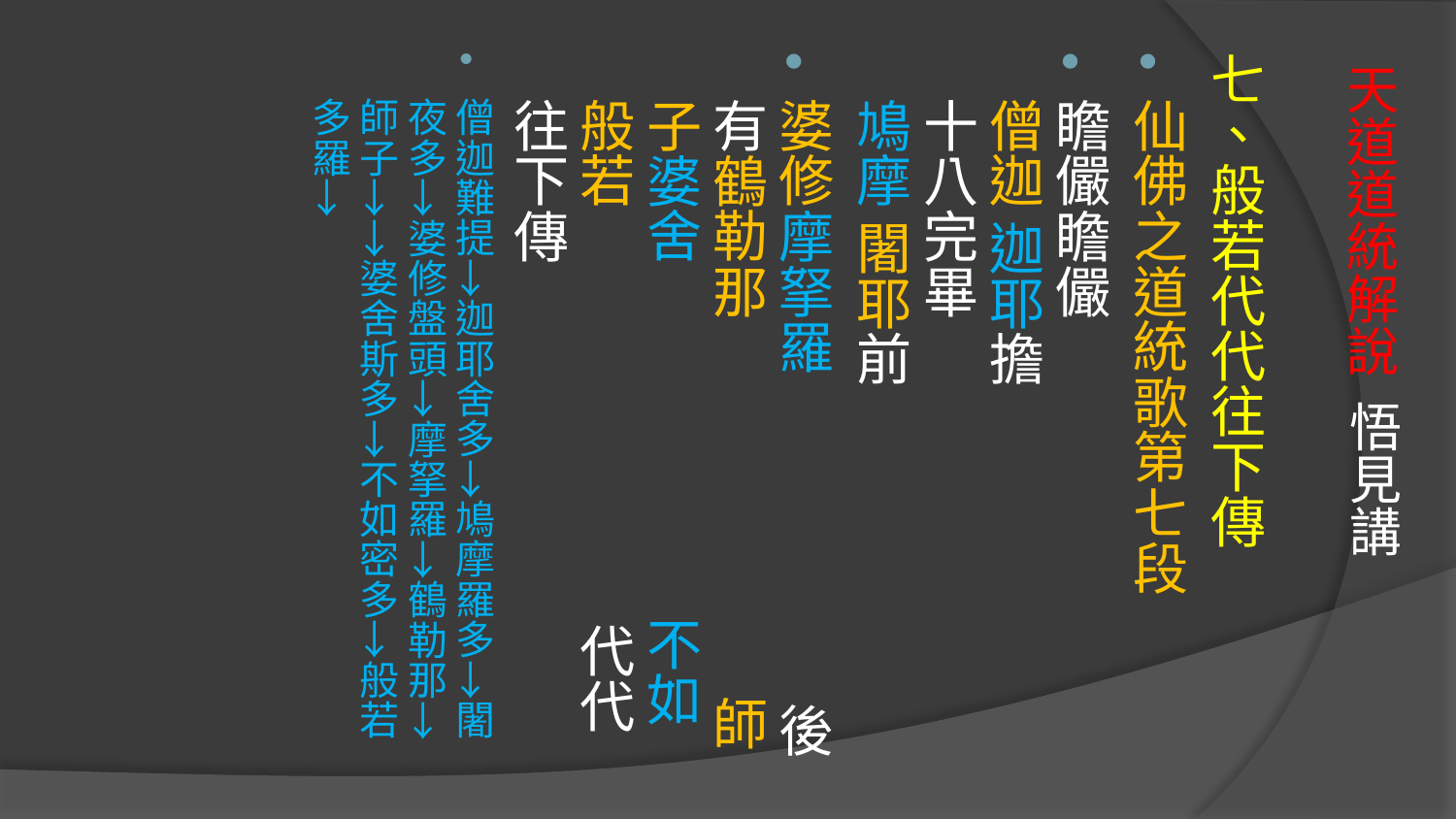

七、般若代代往下傳
仙佛之道統歌第七段
瞻儼瞻儼　                            僧迦 迦耶擔　                          十八完畢　                              鳩摩 闍耶前
婆修摩拏羅　                      後有鶴勒那　                          師子婆舍　                        不如般若　                             代代往下傳
僧迦難提→迦耶舍多→鳩摩羅多→闍夜多→婆修盤頭→摩拏羅→鶴勒那→師子→→婆舍斯多→不如密多→般若多羅→

# 天道道統解說  悟見講